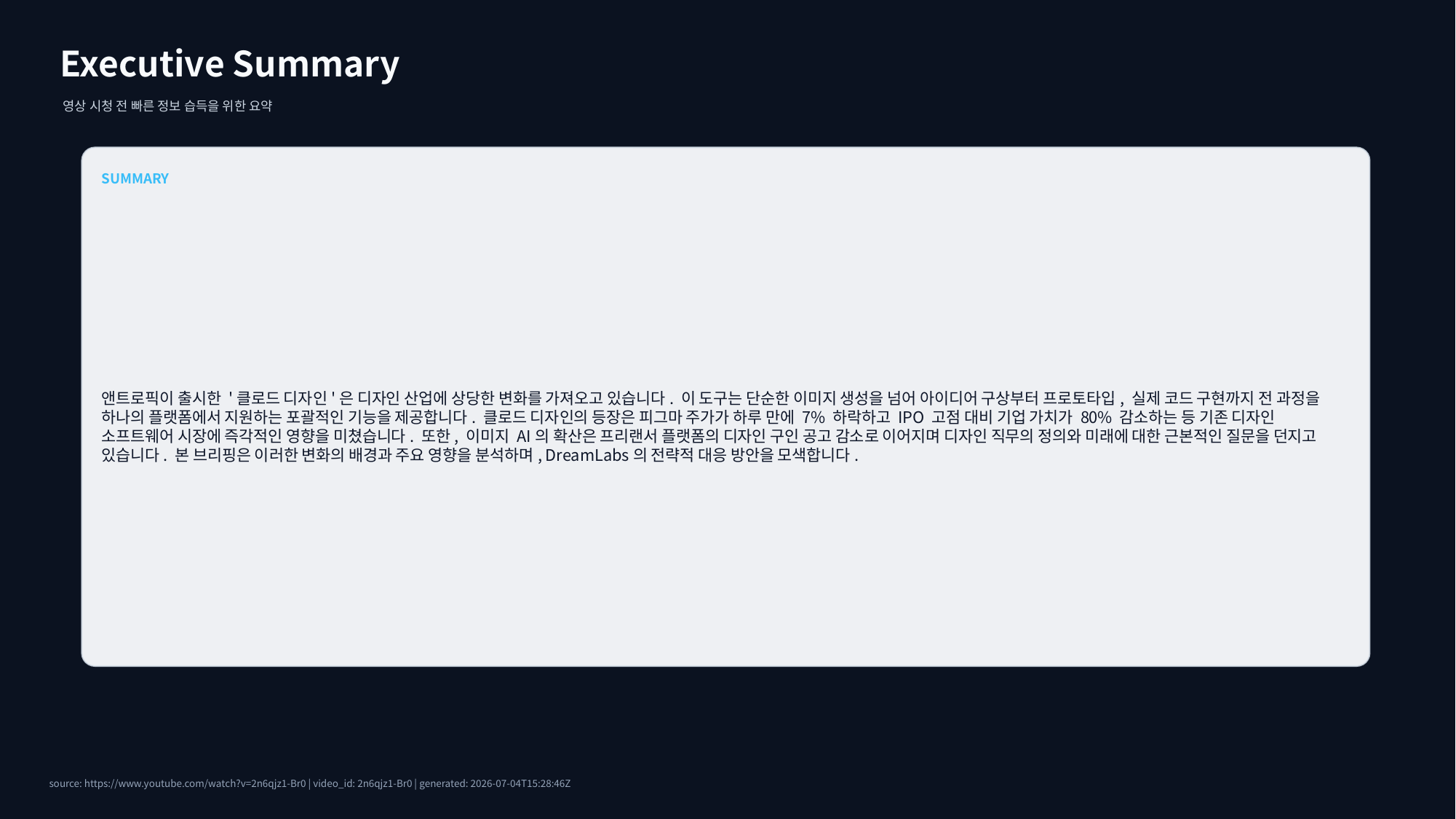

Executive Summary
영상 시청 전 빠른 정보 습득을 위한 요약

SUMMARY
앤트로픽이 출시한 '클로드 디자인'은 디자인 산업에 상당한 변화를 가져오고 있습니다. 이 도구는 단순한 이미지 생성을 넘어 아이디어 구상부터 프로토타입, 실제 코드 구현까지 전 과정을 하나의 플랫폼에서 지원하는 포괄적인 기능을 제공합니다. 클로드 디자인의 등장은 피그마 주가가 하루 만에 7% 하락하고 IPO 고점 대비 기업 가치가 80% 감소하는 등 기존 디자인 소프트웨어 시장에 즉각적인 영향을 미쳤습니다. 또한, 이미지 AI의 확산은 프리랜서 플랫폼의 디자인 구인 공고 감소로 이어지며 디자인 직무의 정의와 미래에 대한 근본적인 질문을 던지고 있습니다. 본 브리핑은 이러한 변화의 배경과 주요 영향을 분석하며, DreamLabs의 전략적 대응 방안을 모색합니다.
source: https://www.youtube.com/watch?v=2n6qjz1-Br0 | video_id: 2n6qjz1-Br0 | generated: 2026-07-04T15:28:46Z